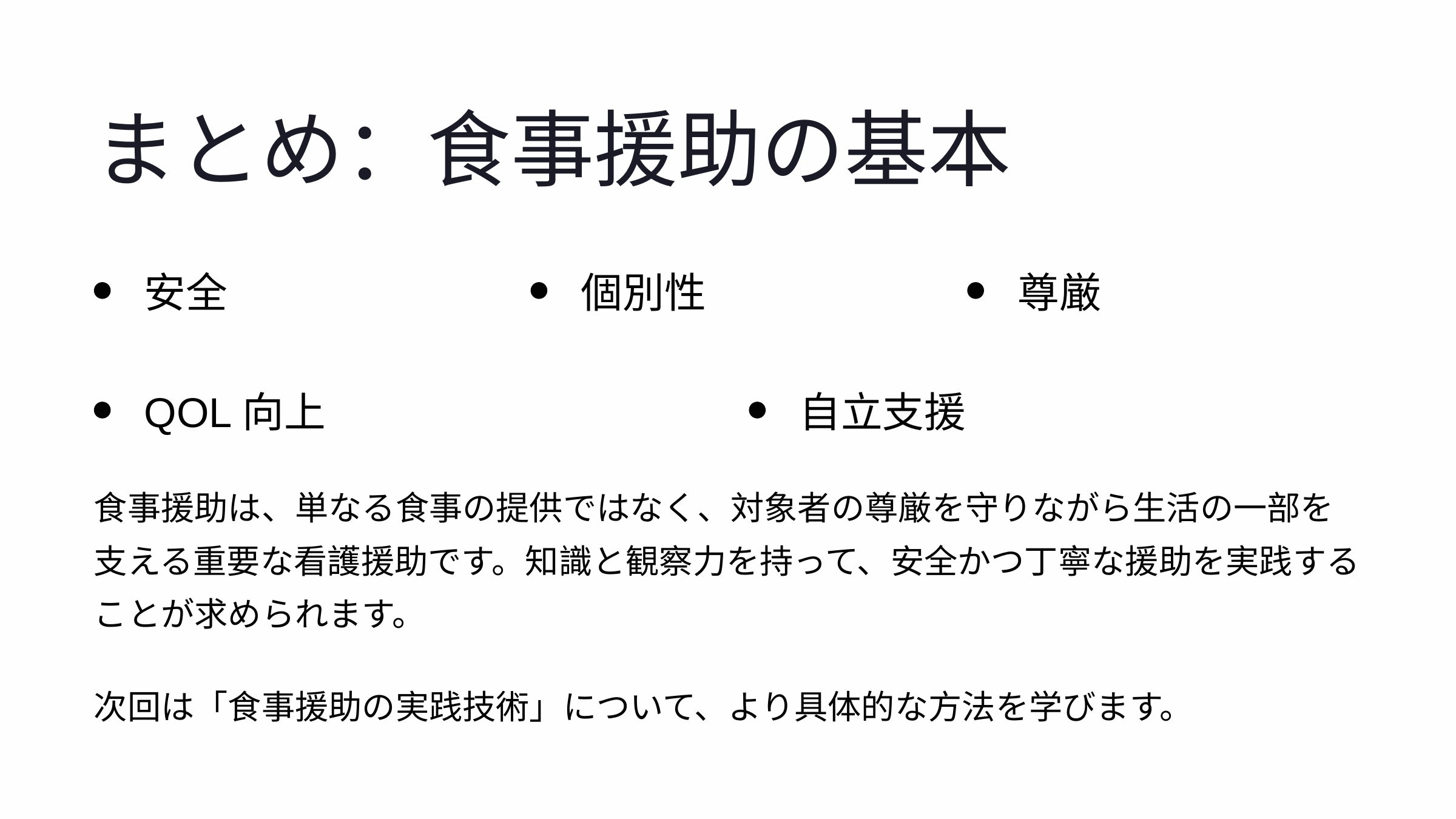

まとめ：食事援助の基本
安全
個別性
尊厳

QOL向上
自立支援

食事援助は、単なる食事の提供ではなく、対象者の尊厳を守りながら生活の一部を支える重要な看護援助です。知識と観察力を持って、安全かつ丁寧な援助を実践することが求められます。
次回は「食事援助の実践技術」について、より具体的な方法を学びます。